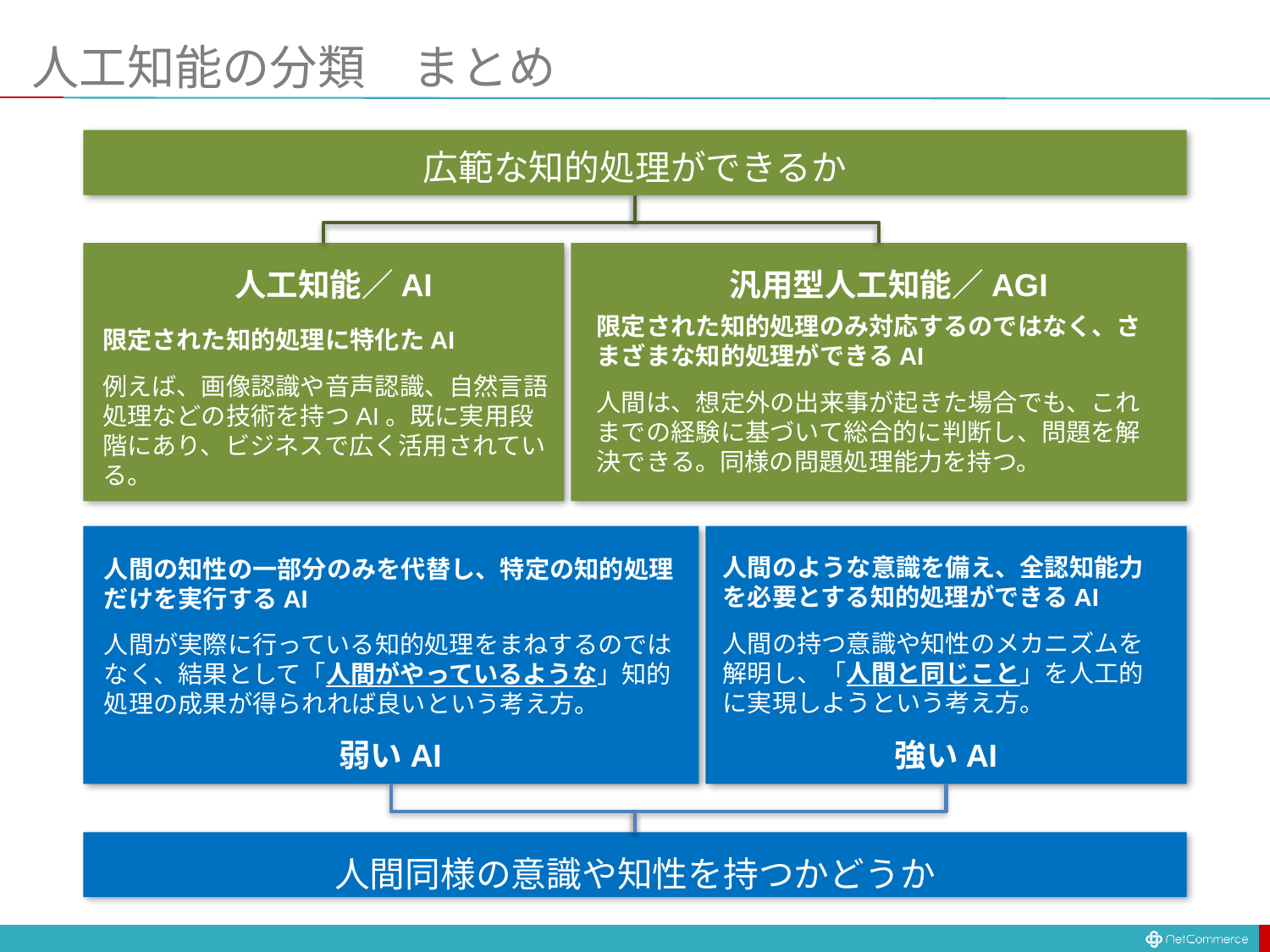

# 人工知能の分類　まとめ

広範な知的処理ができるか

人工知能／AI
汎用型人工知能／AGI
限定された知的処理のみ対応するのではなく、さまざまな知的処理ができるAI

人間は、想定外の出来事が起きた場合でも、これまでの経験に基づいて総合的に判断し、問題を解決できる。同様の問題処理能力を持つ。
限定された知的処理に特化たAI

例えば、画像認識や音声認識、自然言語処理などの技術を持つAI。既に実用段階にあり、ビジネスで広く活用されている。

人間のような意識を備え、全認知能力を必要とする知的処理ができるAI

人間の持つ意識や知性のメカニズムを解明し、「人間と同じこと」を人工的に実現しようという考え方。
人間の知性の一部分のみを代替し、特定の知的処理だけを実行するAI

人間が実際に行っている知的処理をまねするのではなく、結果として「人間がやっているような」知的処理の成果が得られれば良いという考え方。
弱いAI
強いAI

人間同様の意識や知性を持つかどうか